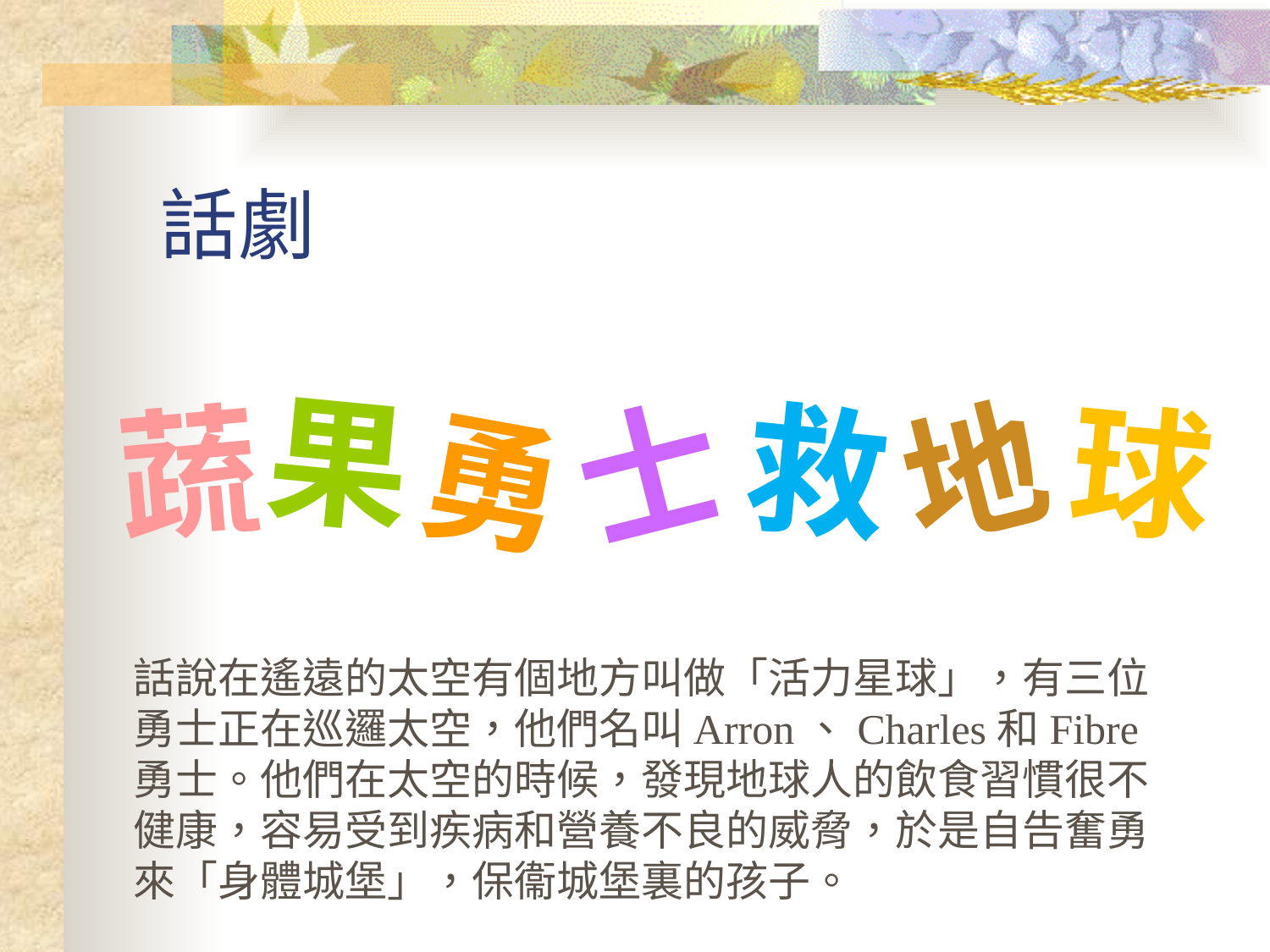

# 話劇
果
救
蔬
士
地
球
勇
話說在遙遠的太空有個地方叫做「活力星球」，有三位勇士正在巡邏太空，他們名叫Arron、Charles和Fibre勇士。他們在太空的時候，發現地球人的飲食習慣很不健康，容易受到疾病和營養不良的威脅，於是自告奮勇來「身體城堡」，保衞城堡裏的孩子。